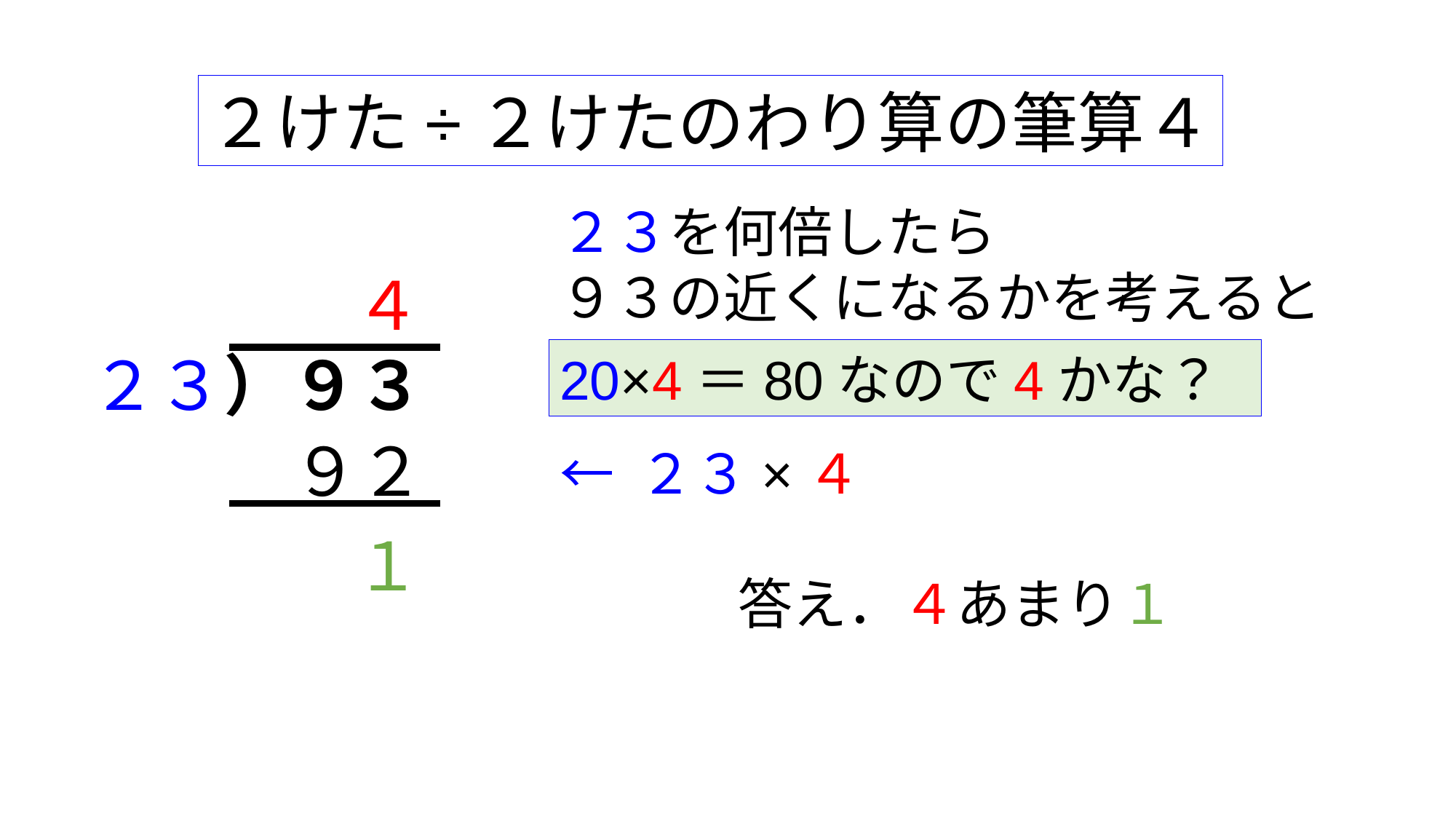

２けた÷２けたのわり算の筆算４
２３を何倍したら
９３の近くになるかを考えると
４
２３）９３
20×4＝80なので4かな？
９２
← ２３×４
１
答え．４あまり１